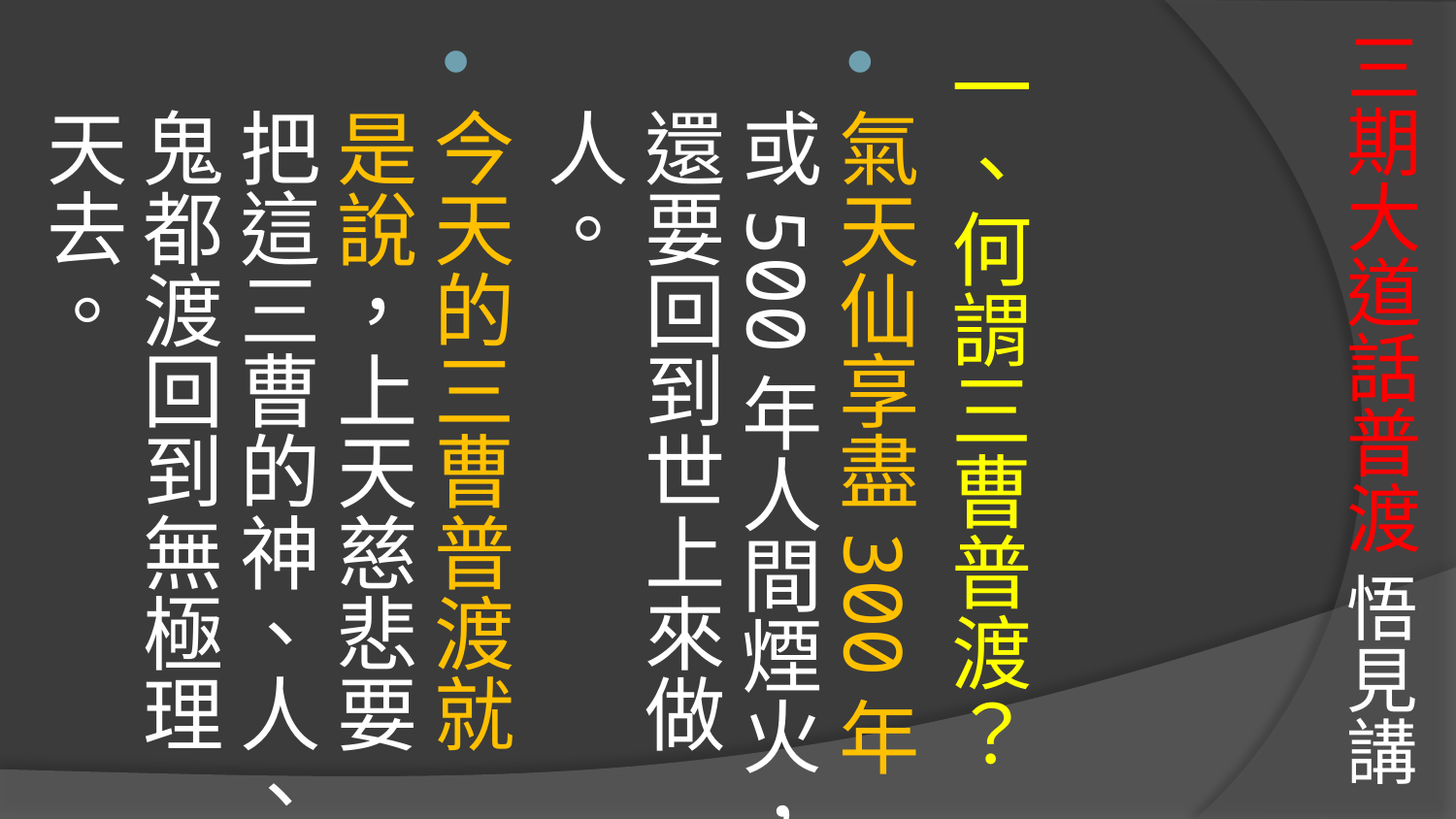

# 三期大道話普渡 悟見講
一、何謂三曹普渡？
氣天仙享盡300年或500年人間煙火，還要回到世上來做人。
今天的三曹普渡就是說，上天慈悲要把這三曹的神、人、鬼都渡回到無極理天去。